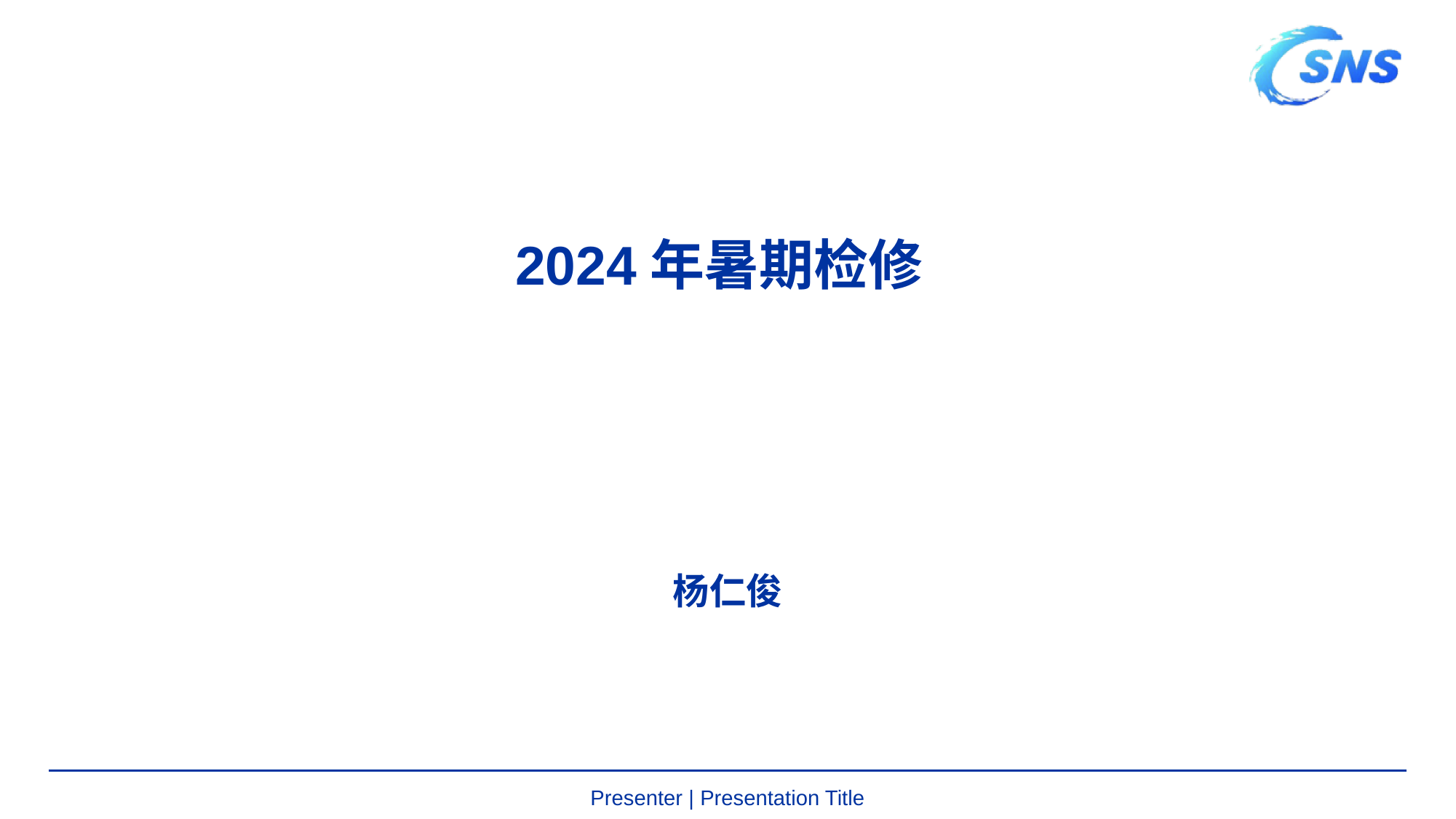

# 2024年暑期检修
杨仁俊
Presenter | Presentation Title